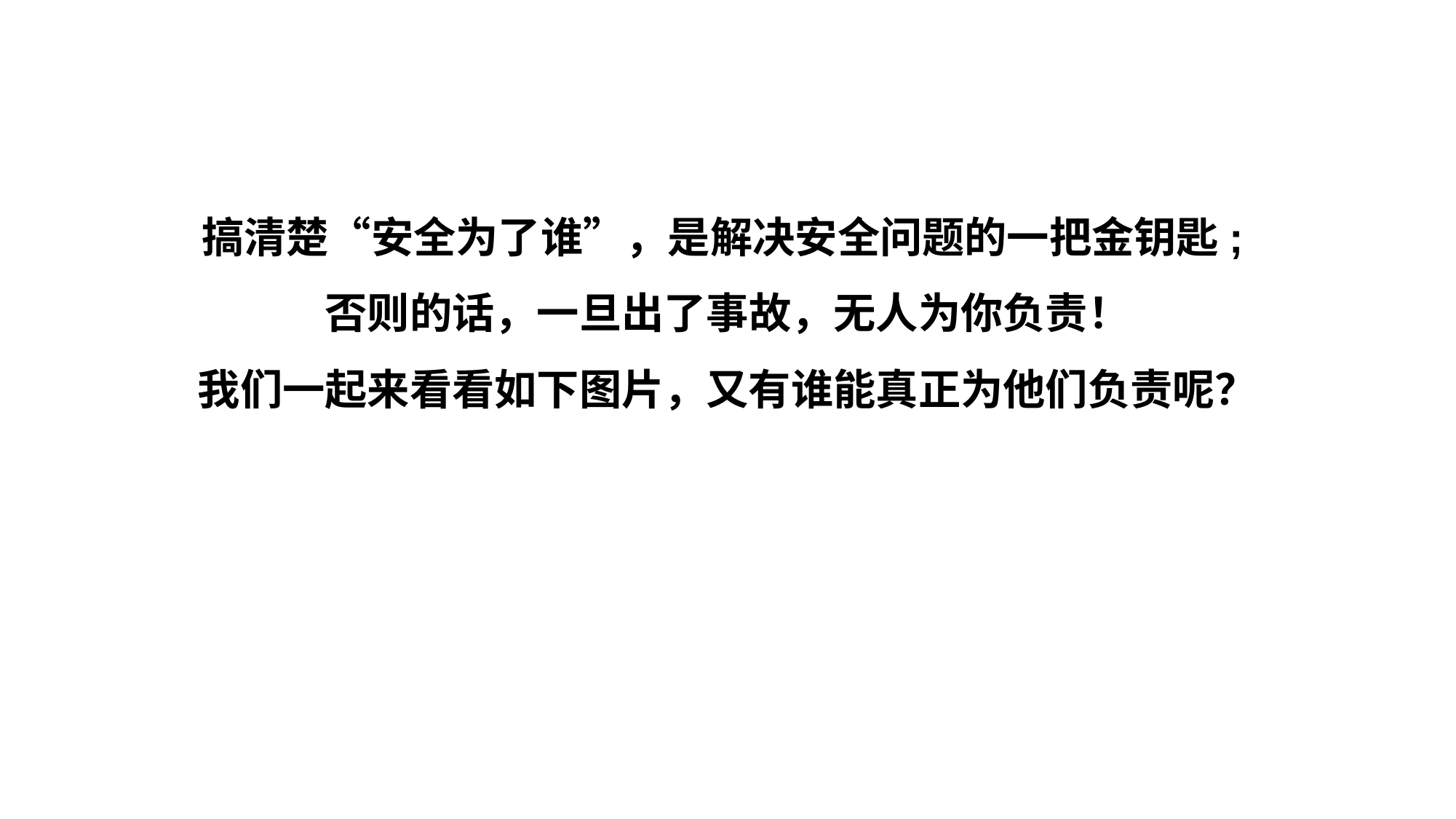

# 搞清楚“安全为了谁”，是解决安全问题的一把金钥匙;否则的话，一旦出了事故，无人为你负责！ 我们一起来看看如下图片，又有谁能真正为他们负责呢？